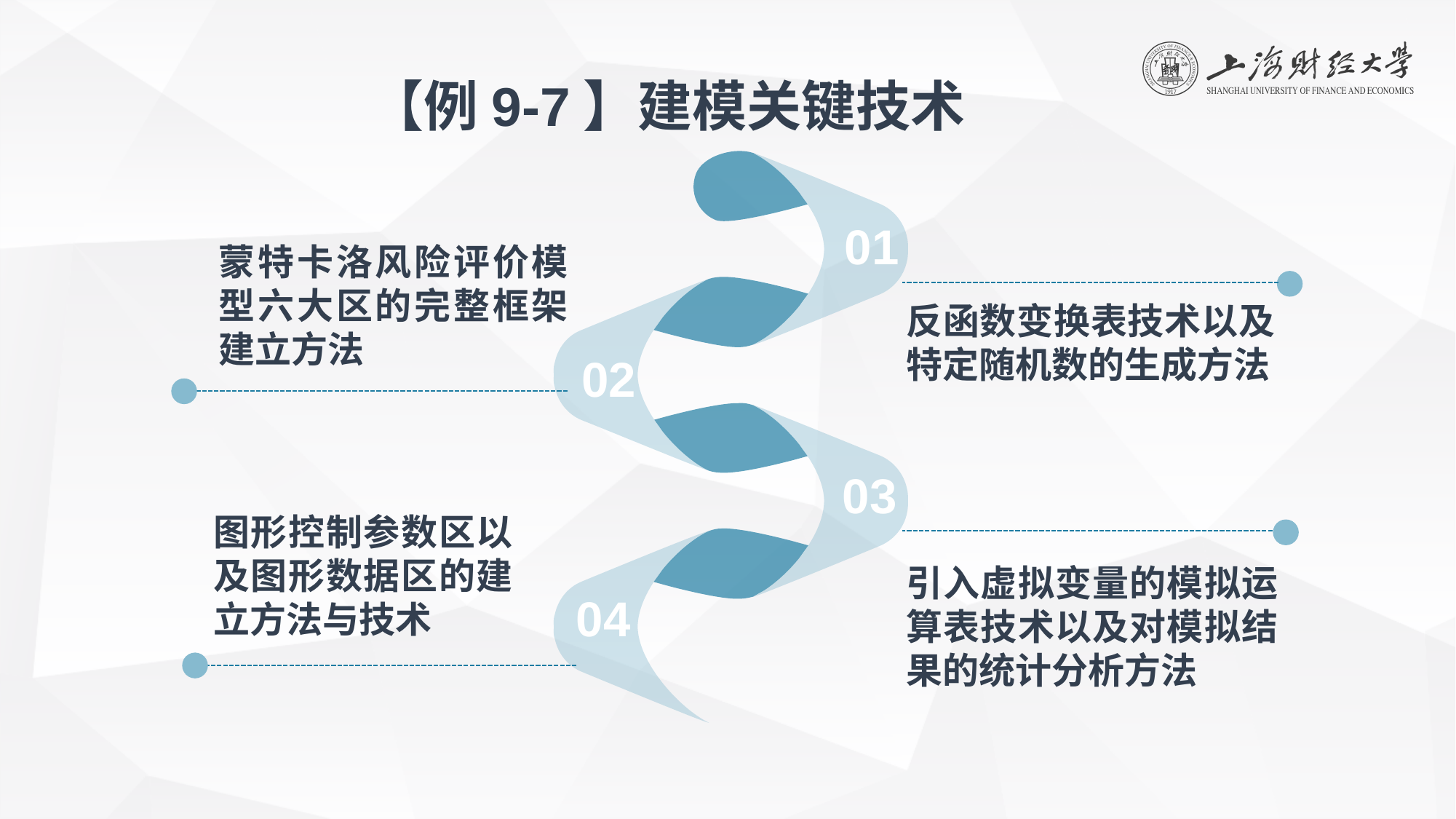

【例9-7】建模关键技术

01
蒙特卡洛风险评价模型六大区的完整框架建立方法

反函数变换表技术以及特定随机数的生成方法
02

03
图形控制参数区以及图形数据区的建立方法与技术

引入虚拟变量的模拟运算表技术以及对模拟结果的统计分析方法
04